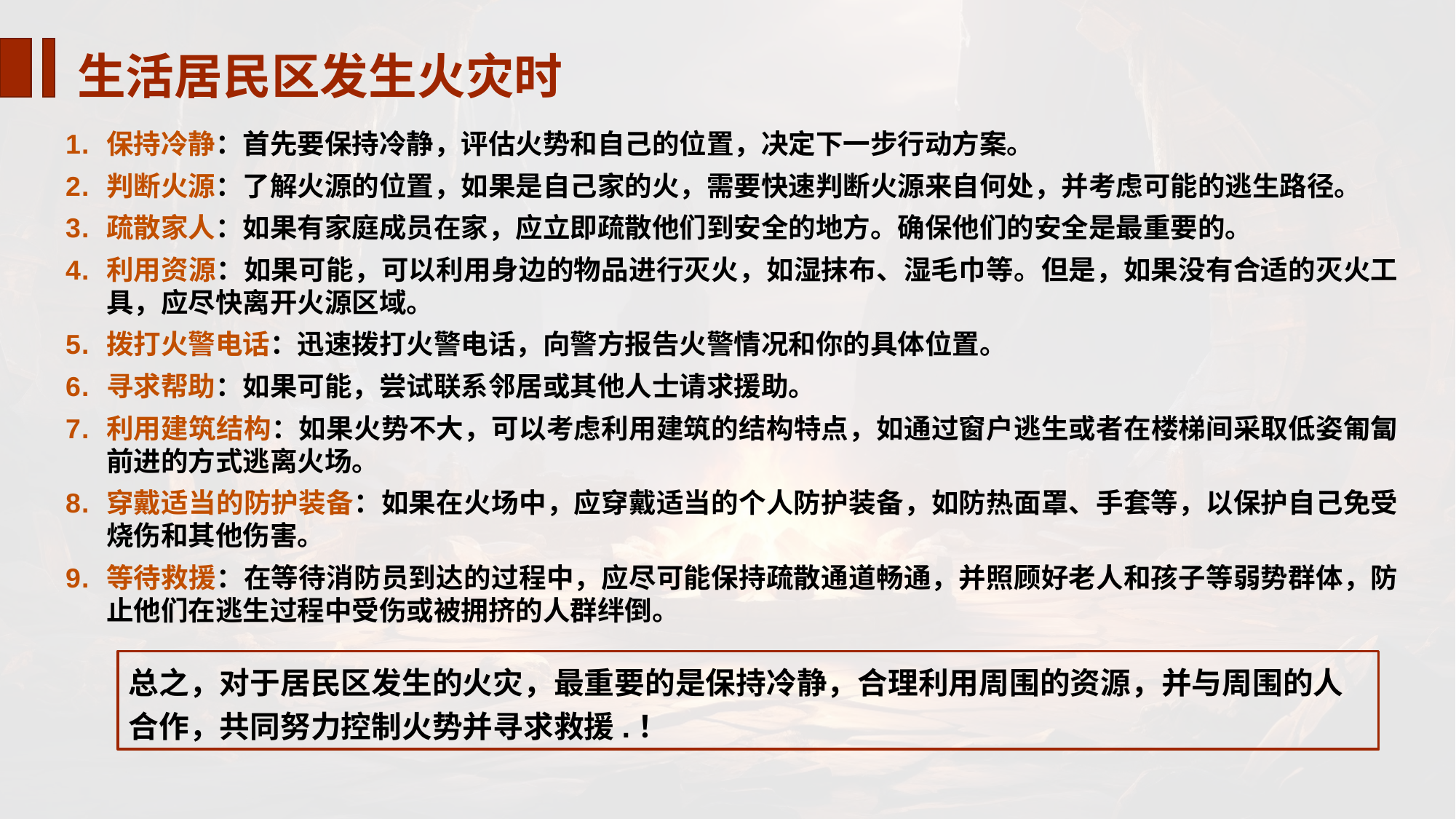

生活居民区发生火灾时

保持冷静：首先要保持冷静，评估火势和自己的位置，决定下一步行动方案。
判断火源：了解火源的位置，如果是自己家的火，需要快速判断火源来自何处，并考虑可能的逃生路径。
疏散家人：如果有家庭成员在家，应立即疏散他们到安全的地方。确保他们的安全是最重要的。
利用资源：如果可能，可以利用身边的物品进行灭火，如湿抹布、湿毛巾等。但是，如果没有合适的灭火工具，应尽快离开火源区域。
拨打火警电话：迅速拨打火警电话，向警方报告火警情况和你的具体位置。
寻求帮助：如果可能，尝试联系邻居或其他人士请求援助。
利用建筑结构：如果火势不大，可以考虑利用建筑的结构特点，如通过窗户逃生或者在楼梯间采取低姿匍匐前进的方式逃离火场。
穿戴适当的防护装备：如果在火场中，应穿戴适当的个人防护装备，如防热面罩、手套等，以保护自己免受烧伤和其他伤害。
等待救援：在等待消防员到达的过程中，应尽可能保持疏散通道畅通，并照顾好老人和孩子等弱势群体，防止他们在逃生过程中受伤或被拥挤的人群绊倒。
总之，对于居民区发生的火灾，最重要的是保持冷静，合理利用周围的资源，并与周围的人合作，共同努力控制火势并寻求救援.！
17